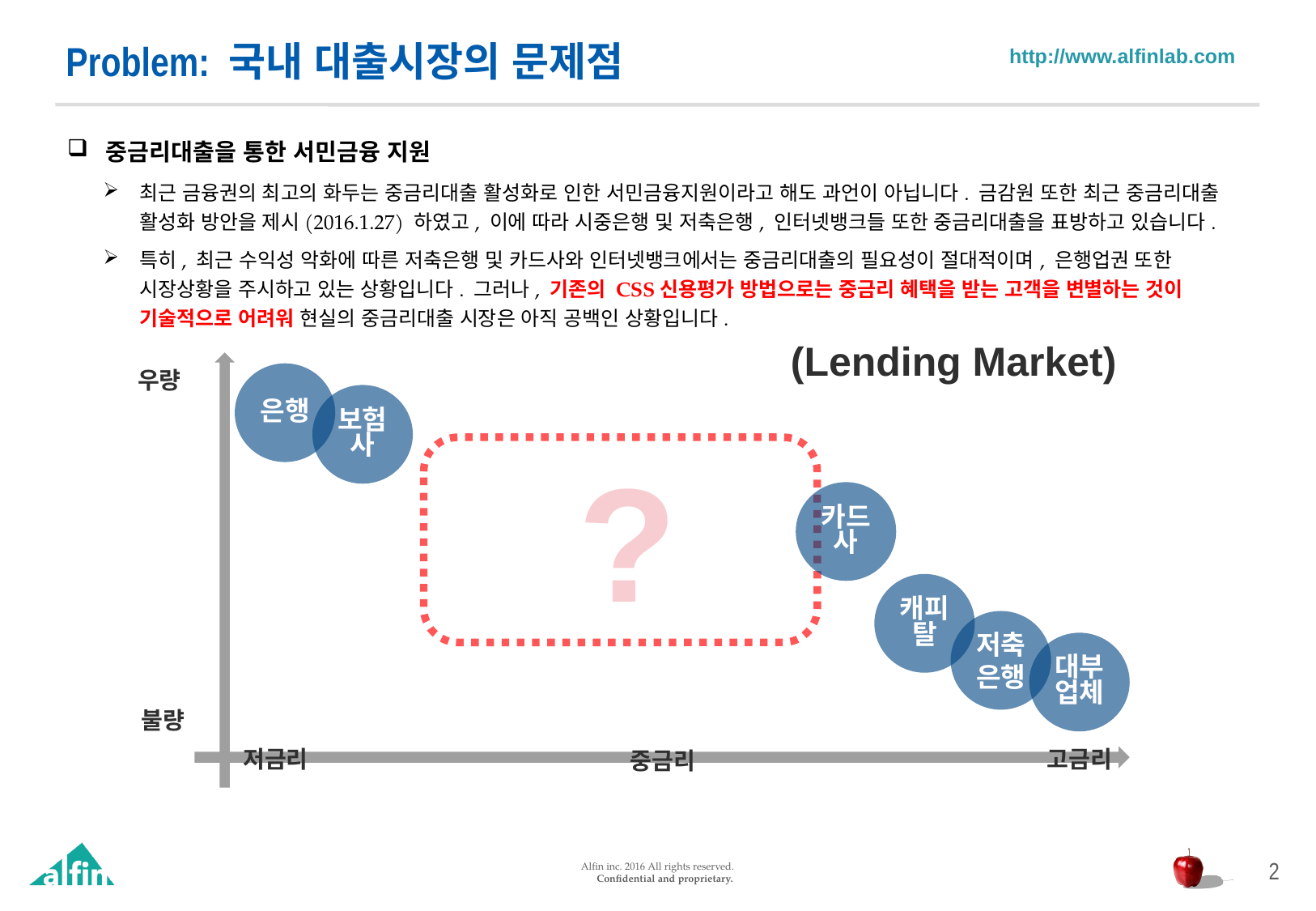

Problem: 국내 대출시장의 문제점
중금리대출을 통한 서민금융 지원
최근 금융권의 최고의 화두는 중금리대출 활성화로 인한 서민금융지원이라고 해도 과언이 아닙니다. 금감원 또한 최근 중금리대출 활성화 방안을 제시(2016.1.27) 하였고, 이에 따라 시중은행 및 저축은행, 인터넷뱅크들 또한 중금리대출을 표방하고 있습니다.
특히, 최근 수익성 악화에 따른 저축은행 및 카드사와 인터넷뱅크에서는 중금리대출의 필요성이 절대적이며, 은행업권 또한 시장상황을 주시하고 있는 상황입니다. 그러나, 기존의 CSS신용평가 방법으로는 중금리 혜택을 받는 고객을 변별하는 것이 기술적으로 어려워 현실의 중금리대출 시장은 아직 공백인 상황입니다.
(Lending Market)
우량

은행
보험사

?
카드사
캐피탈
저축
은행
대부
업체
불량
저금리
고금리

중금리
2